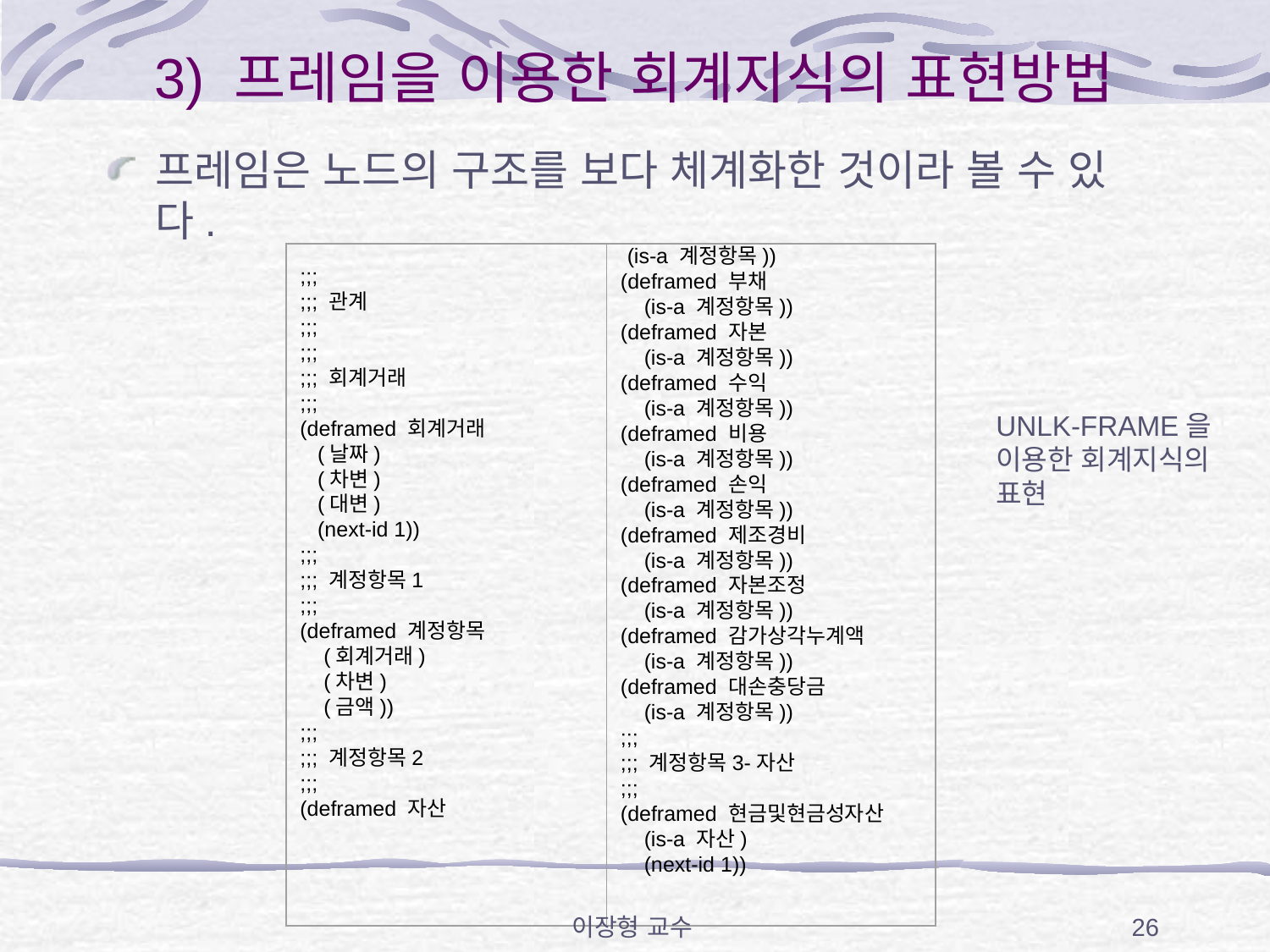

# 3) 프레임을 이용한 회계지식의 표현방법
프레임은 노드의 구조를 보다 체계화한 것이라 볼 수 있다.

;;;
;;; 관계
;;;
;;;
;;; 회계거래
;;;
(deframed 회계거래
   (날짜)
   (차변)
   (대변)
   (next-id 1))
;;;
;;; 계정항목1
;;;
(deframed 계정항목
    (회계거래)
    (차변)
    (금액))
;;;
;;; 계정항목2
;;;
(deframed 자산

  (is-a 계정항목))
(deframed 부채
    (is-a 계정항목))
(deframed 자본
    (is-a 계정항목))
(deframed 수익
    (is-a 계정항목))
(deframed 비용
    (is-a 계정항목))
(deframed 손익
    (is-a 계정항목))
(deframed 제조경비
    (is-a 계정항목))
(deframed 자본조정
    (is-a 계정항목))
(deframed 감가상각누계액
    (is-a 계정항목))
(deframed 대손충당금
    (is-a 계정항목))
;;;
;;; 계정항목3-자산
;;;
(deframed 현금및현금성자산
    (is-a 자산)
    (next-id 1))

UNLK-FRAME을
이용한 회계지식의
표현

이장형 교수
26